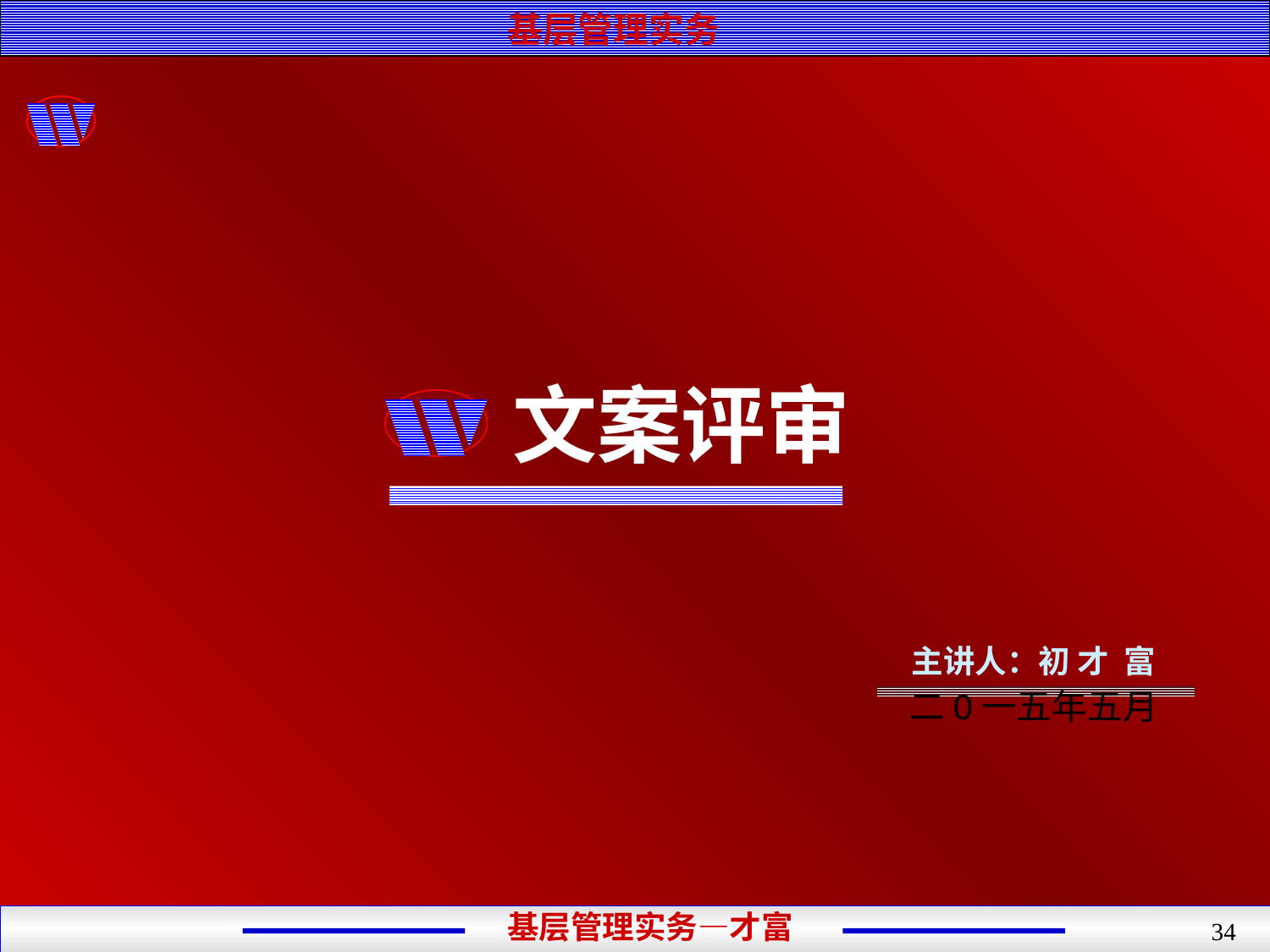

基层管理实务

# 文案评审

主讲人：初 才  富
二0一五年五月

基层管理实务—才富

34